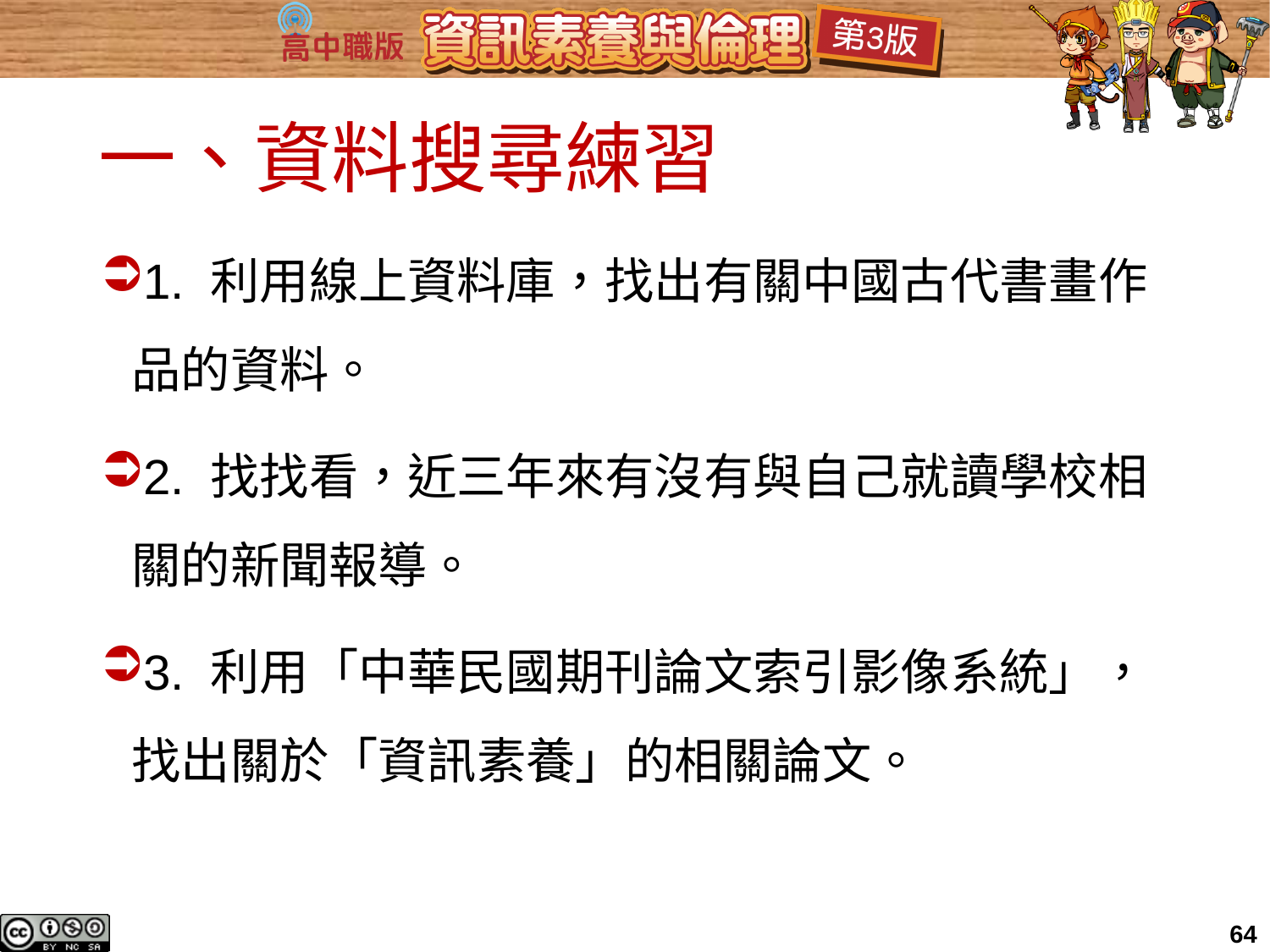

# 一、資料搜尋練習
1. 利用線上資料庫，找出有關中國古代書畫作品的資料。
2. 找找看，近三年來有沒有與自己就讀學校相關的新聞報導。
3. 利用「中華民國期刊論文索引影像系統」，找出關於「資訊素養」的相關論文。
64